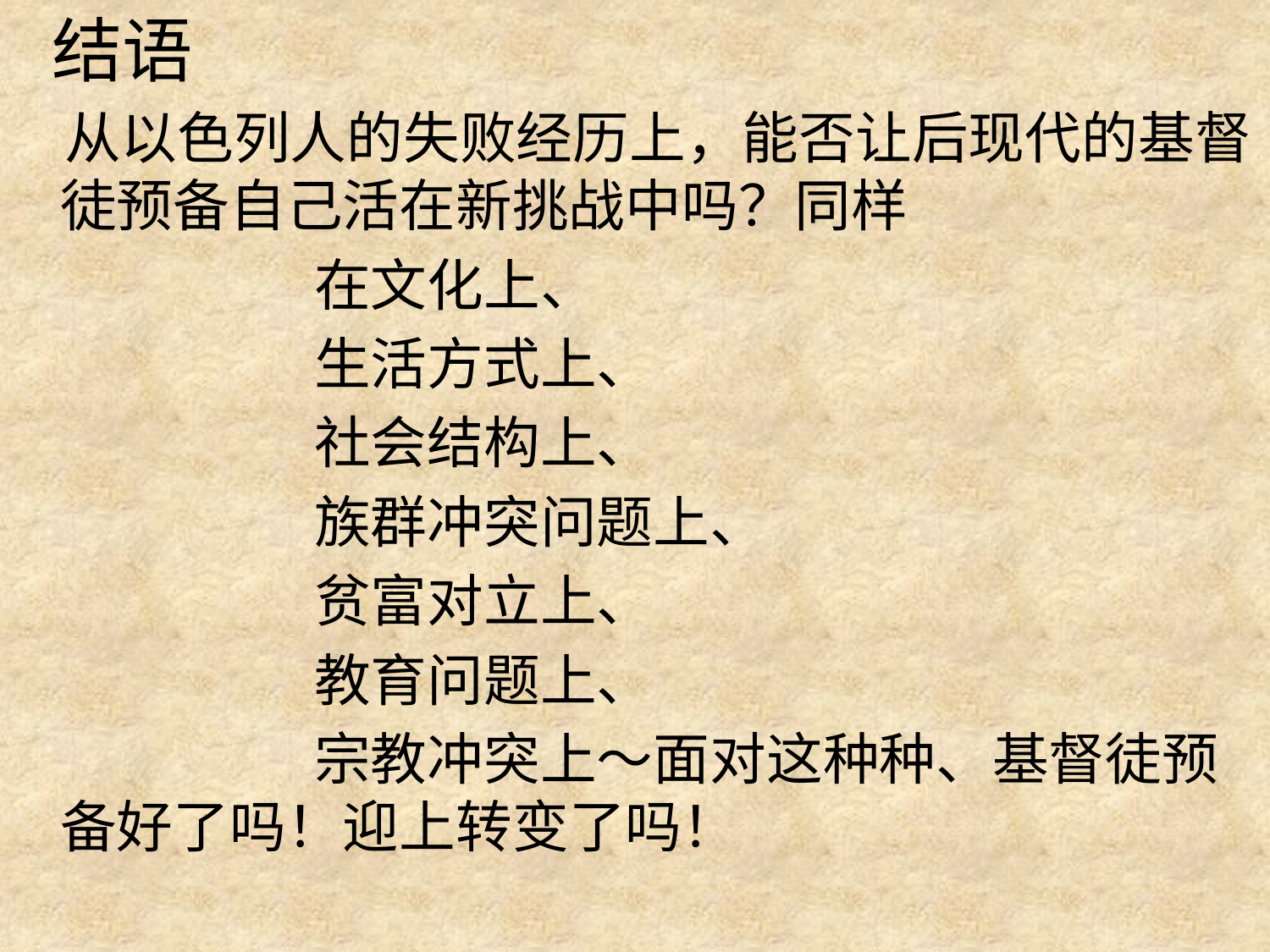

结语
   从以色列人的失败经历上，能否让后现代的基督徒预备自己活在新挑战中吗？同样
			在文化上、
			生活方式上、
			社会结构上、
			族群冲突问题上、
			贫富对立上、
			教育问题上、
			宗教冲突上～面对这种种、基督徒预备好了吗！迎上转变了吗！